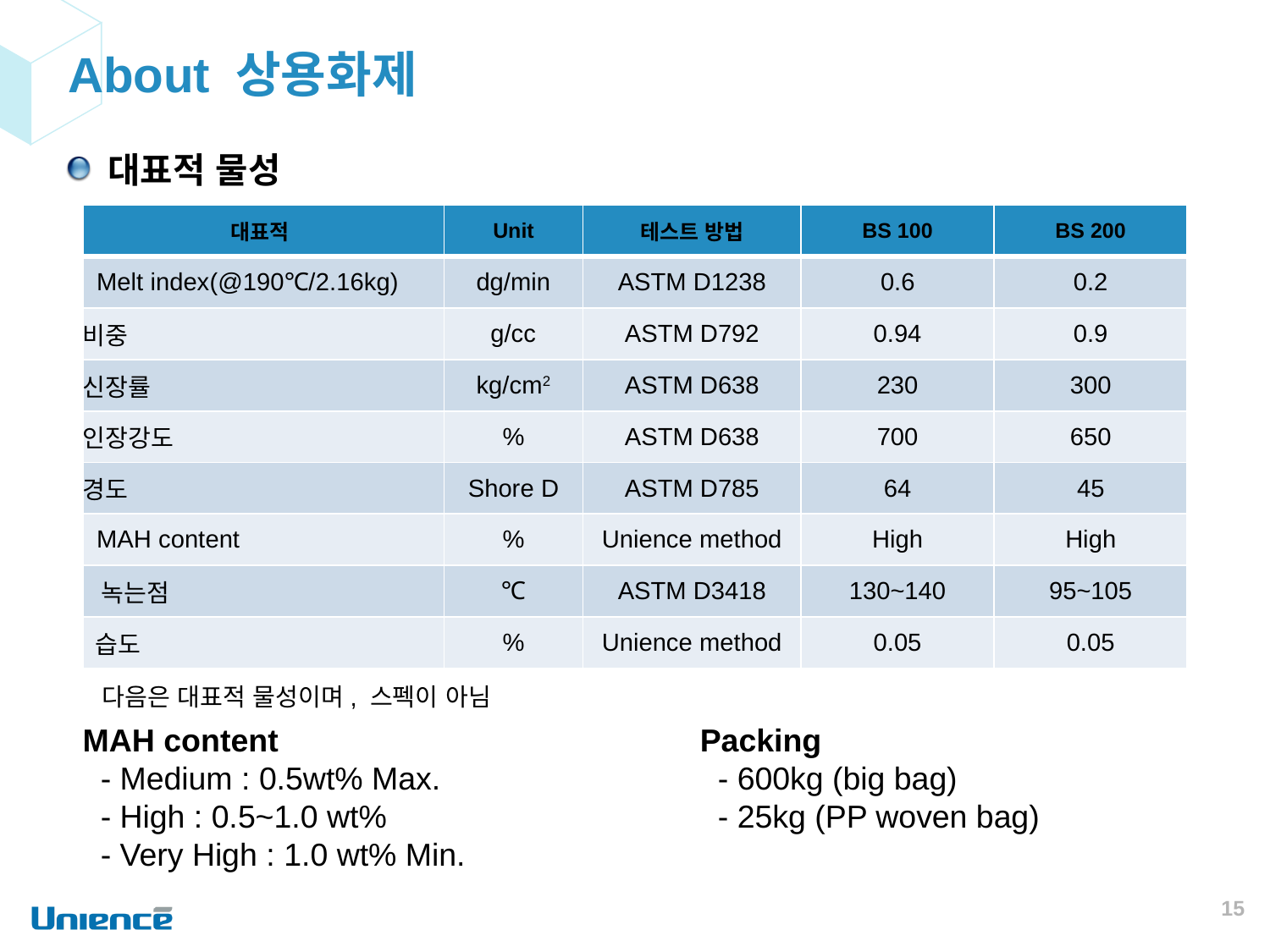

About 상용화제
 대표적 물성
| 대표적 | Unit | 테스트 방법 | BS 100 | BS 200 |
| --- | --- | --- | --- | --- |
| Melt index(@190℃/2.16kg) | dg/min | ASTM D1238 | 0.6 | 0.2 |
| 비중 | g/cc | ASTM D792 | 0.94 | 0.9 |
| 신장률 | kg/cm2 | ASTM D638 | 230 | 300 |
| 인장강도 | % | ASTM D638 | 700 | 650 |
| 경도 | Shore D | ASTM D785 | 64 | 45 |
| MAH content | % | Unience method | High | High |
| 녹는점 | ℃ | ASTM D3418 | 130~140 | 95~105 |
| 습도 | % | Unience method | 0.05 | 0.05 |
다음은 대표적 물성이며, 스펙이 아님
MAH content
  - Medium : 0.5wt% Max.
  - High : 0.5~1.0 wt%
  - Very High : 1.0 wt% Min.
Packing
  - 600kg (big bag)
  - 25kg (PP woven bag)
15